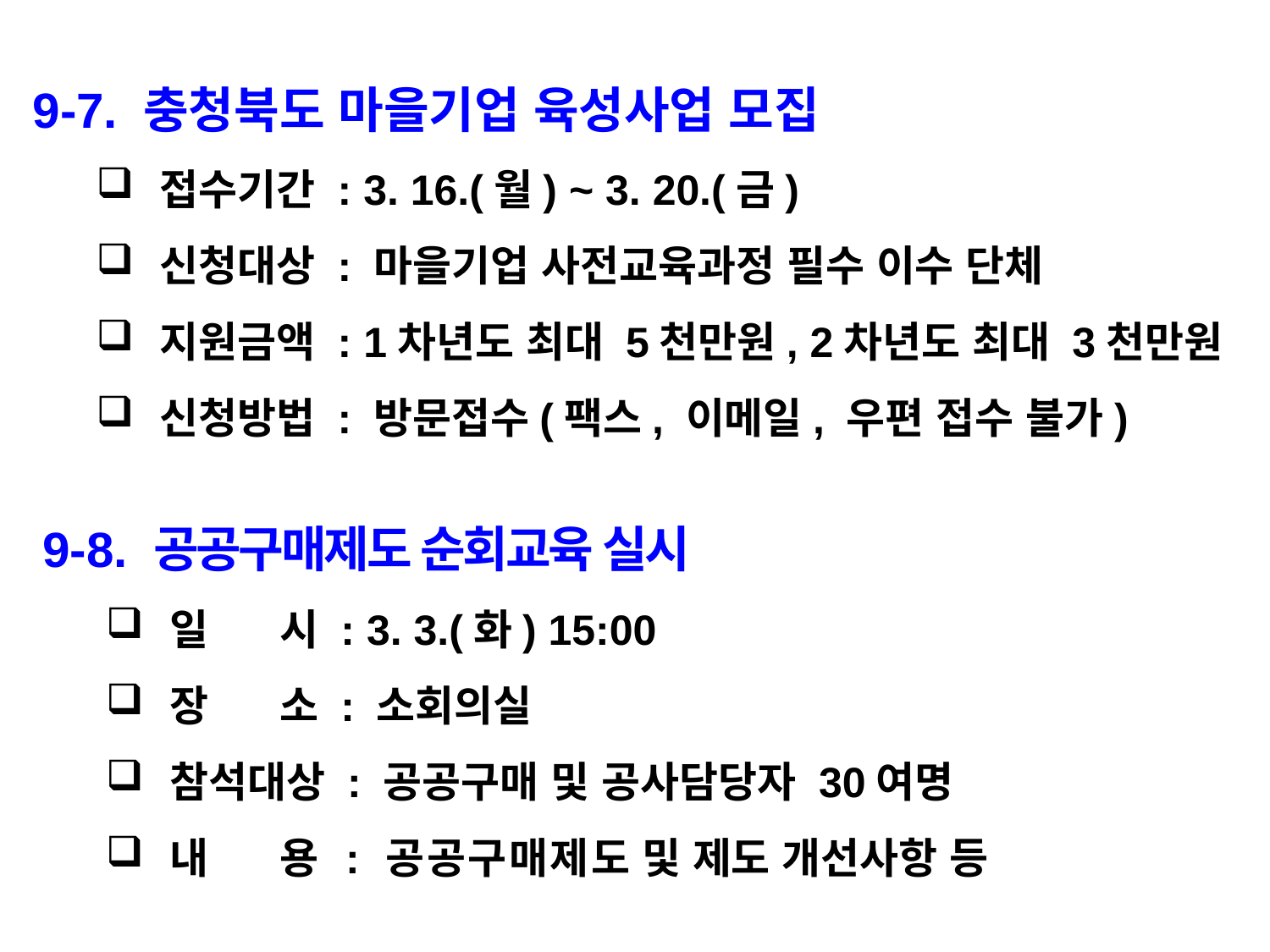

9-7. 충청북도 마을기업 육성사업 모집
접수기간 : 3. 16.(월) ~ 3. 20.(금)
신청대상 : 마을기업 사전교육과정 필수 이수 단체
지원금액 : 1차년도 최대 5천만원, 2차년도 최대 3천만원
신청방법 : 방문접수(팩스, 이메일, 우편 접수 불가)

9-8. 공공구매제도 순회교육 실시
일      시 : 3. 3.(화) 15:00
장      소 : 소회의실
참석대상 : 공공구매 및 공사담당자 30여명
내     용 : 공공구매제도 및 제도 개선사항 등